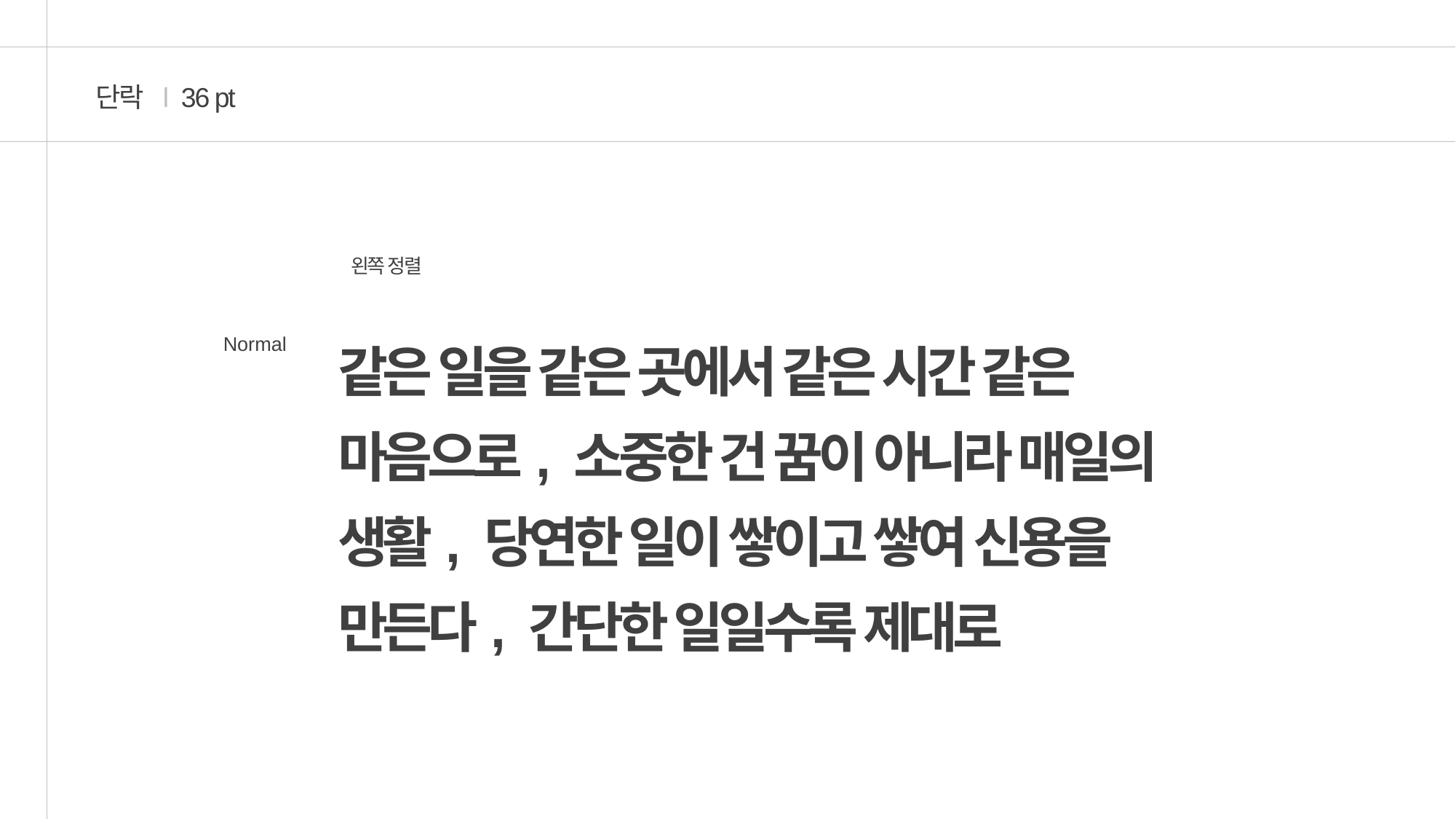

단락  l  36 pt
왼쪽 정렬
같은 일을 같은 곳에서 같은 시간 같은 마음으로, 소중한 건 꿈이 아니라 매일의 생활, 당연한 일이 쌓이고 쌓여 신용을 만든다, 간단한 일일수록 제대로
Normal